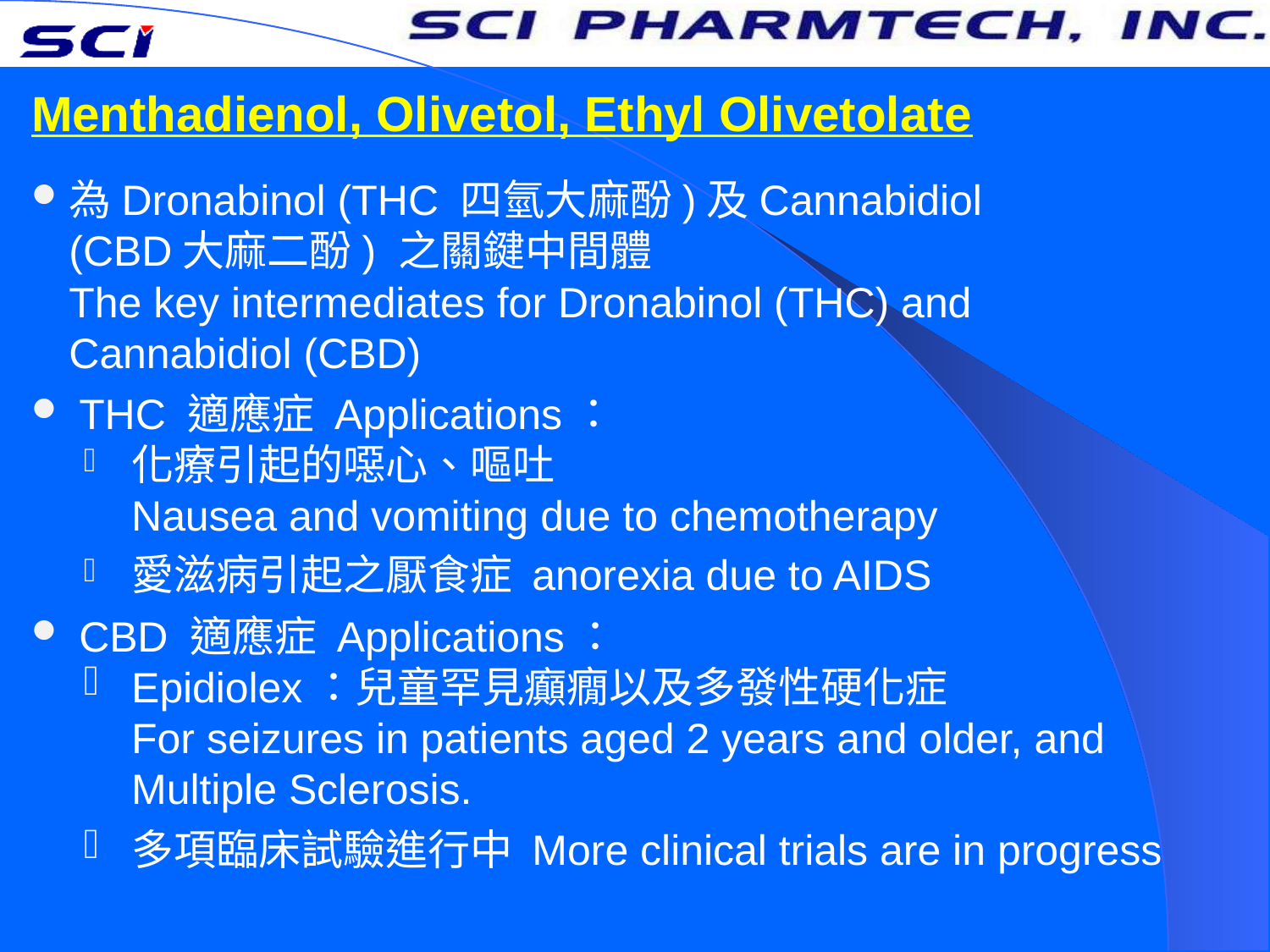

Menthadienol, Olivetol, Ethyl Olivetolate
為Dronabinol (THC 四氫大麻酚)及Cannabidiol
(CBD大麻二酚) 之關鍵中間體
The key intermediates for Dronabinol (THC) and
Cannabidiol (CBD)
THC 適應症 Applications：
化療引起的噁心、嘔吐
Nausea and vomiting due to chemotherapy
愛滋病引起之厭食症 anorexia due to AIDS
CBD 適應症 Applications：
Epidiolex：兒童罕見癲癇以及多發性硬化症
For seizures in patients aged 2 years and older, and Multiple Sclerosis.
多項臨床試驗進行中 More clinical trials are in progress